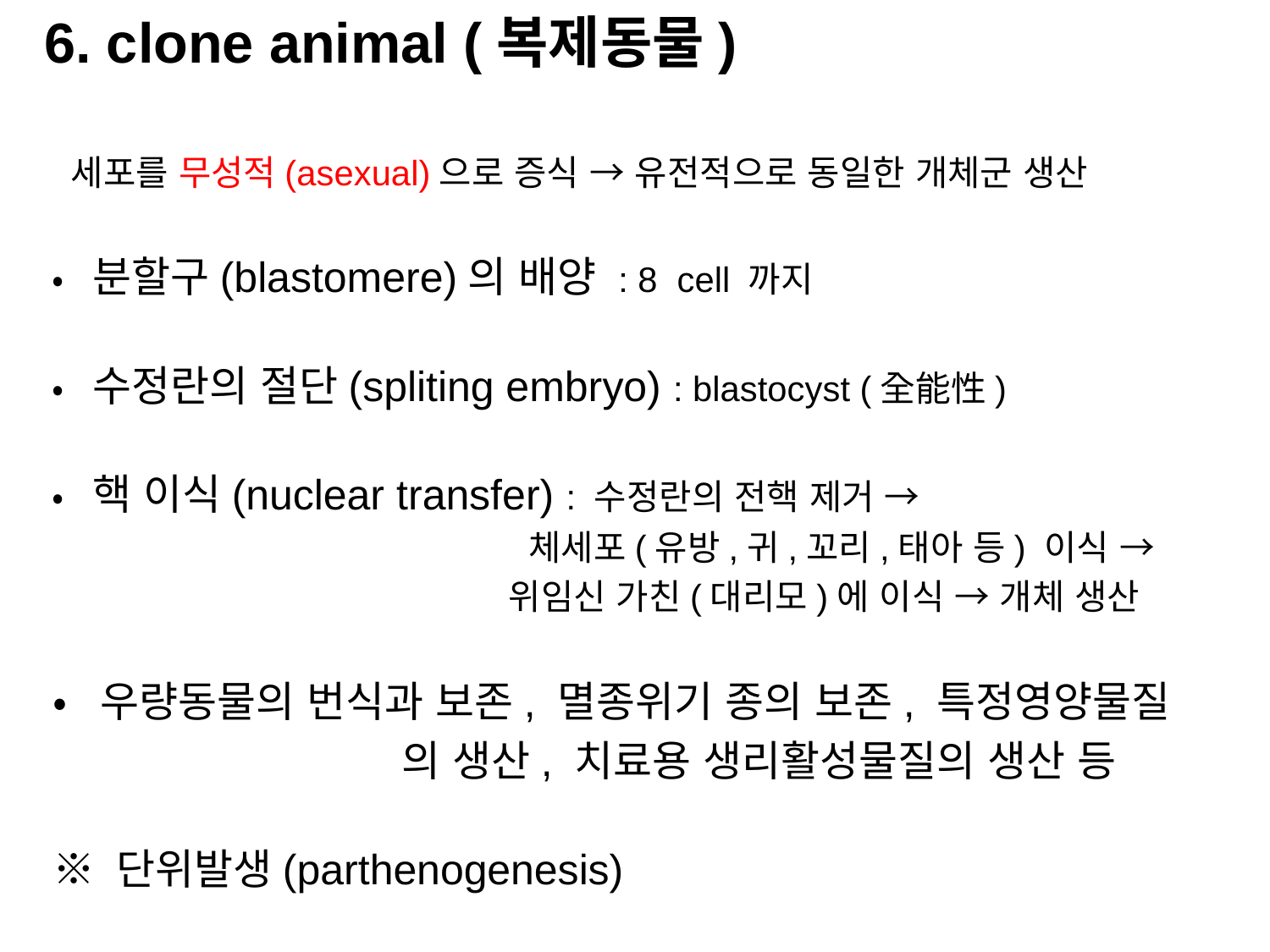

6. clone animal (복제동물)

     세포를 무성적(asexual)으로 증식 → 유전적으로 동일한 개체군 생산

    •  분할구(blastomere)의 배양 : 8  cell 까지

    •  수정란의 절단(spliting embryo) : blastocyst (全能性)

    •  핵 이식(nuclear transfer) : 수정란의 전핵 제거 →
                                                   체세포(유방,귀,꼬리,태아 등) 이식 →
                                                 위임신 가친(대리모)에 이식 → 개체 생산

    •  우량동물의 번식과 보존, 멸종위기 종의 보존, 특정영양물질
                                의 생산, 치료용 생리활성물질의 생산 등

    ※ 단위발생(parthenogenesis)